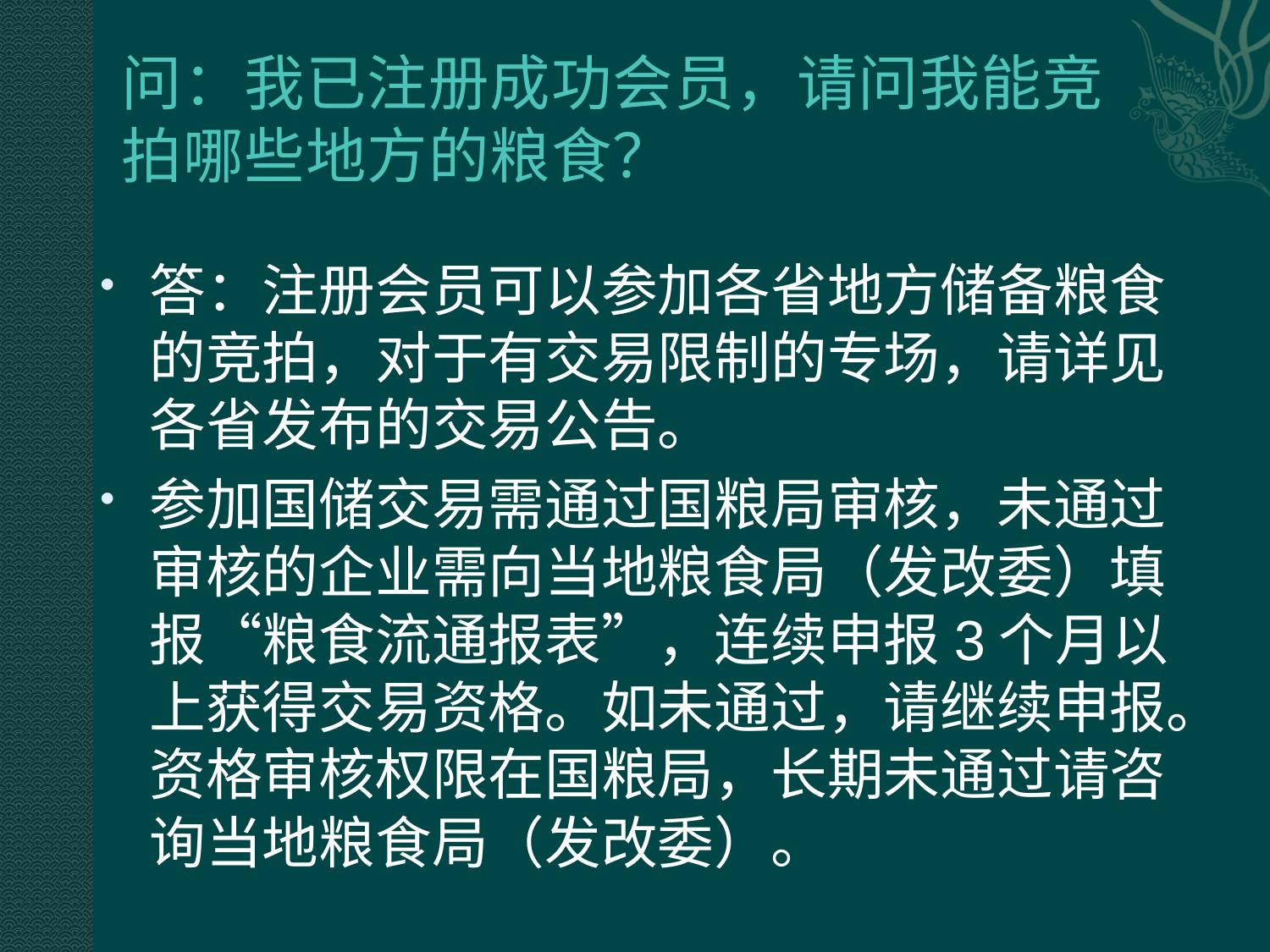

# 问：我已注册成功会员，请问我能竞拍哪些地方的粮食？
答：注册会员可以参加各省地方储备粮食的竞拍，对于有交易限制的专场，请详见各省发布的交易公告。
参加国储交易需通过国粮局审核，未通过审核的企业需向当地粮食局（发改委）填报“粮食流通报表”，连续申报3个月以上获得交易资格。如未通过，请继续申报。资格审核权限在国粮局，长期未通过请咨询当地粮食局（发改委）。